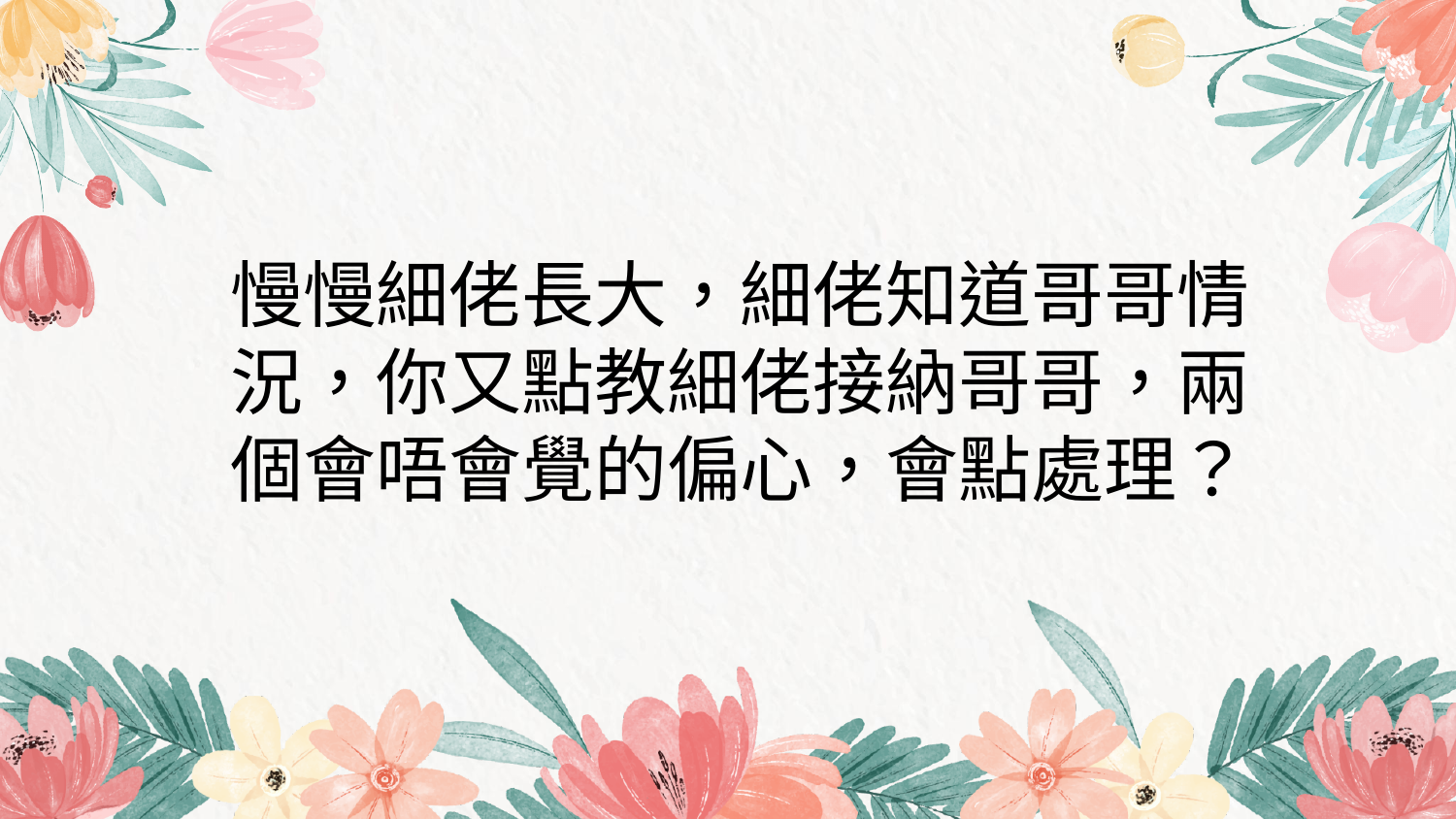

慢慢細佬長大，細佬知道哥哥情況，你又點教細佬接納哥哥，兩個會唔會覺的偏心，會點處理？